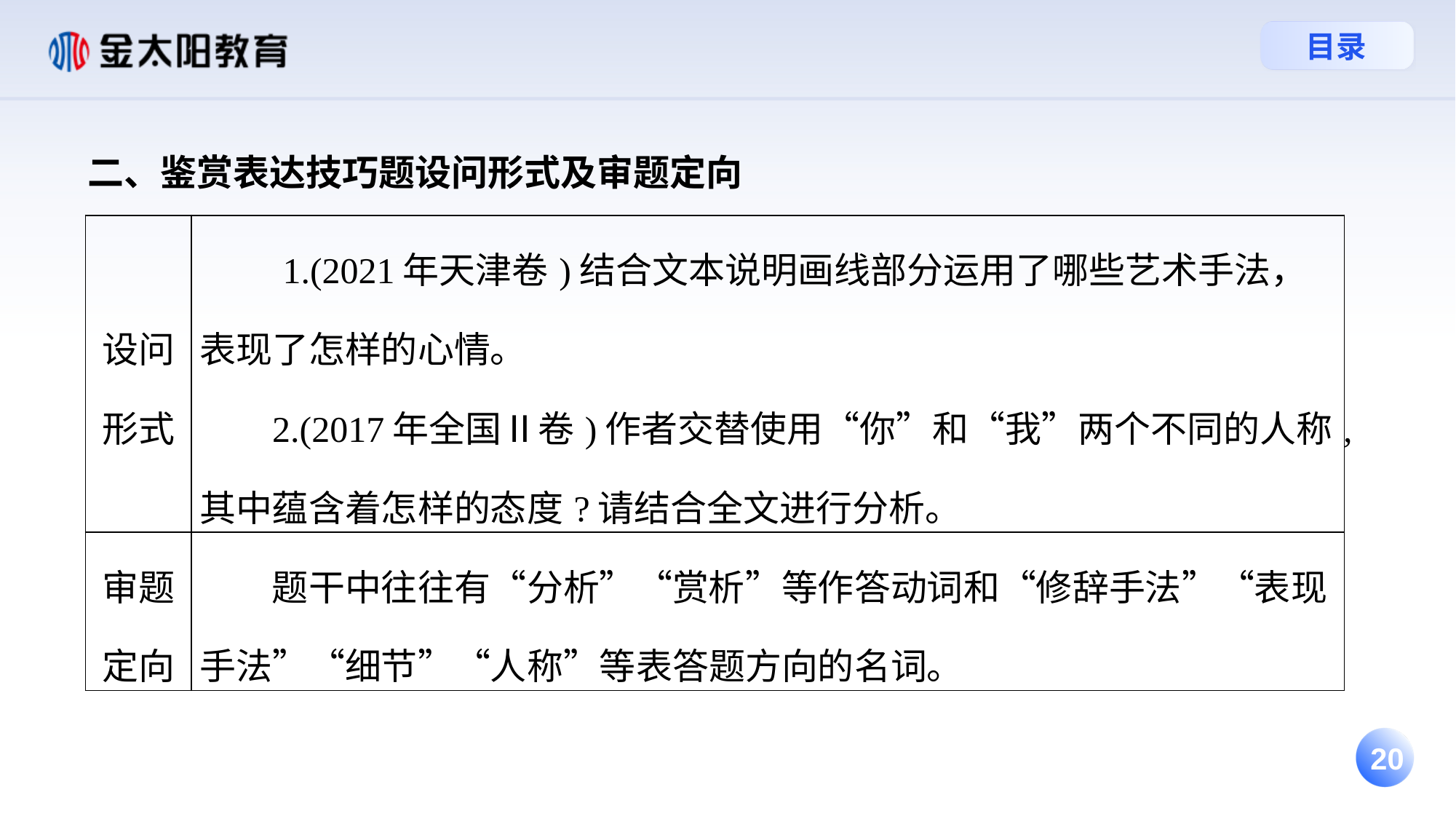

二、鉴赏表达技巧题设问形式及审题定向
| 设问形式 | 1.(2021年天津卷)结合文本说明画线部分运用了哪些艺术手法，表现了怎样的心情。 2.(2017年全国Ⅱ卷)作者交替使用“你”和“我”两个不同的人称,其中蕴含着怎样的态度?请结合全文进行分析。 |
| --- | --- |
| 审题定向 | 题干中往往有“分析”“赏析”等作答动词和“修辞手法”“表现手法”“细节”“人称”等表答题方向的名词。 |